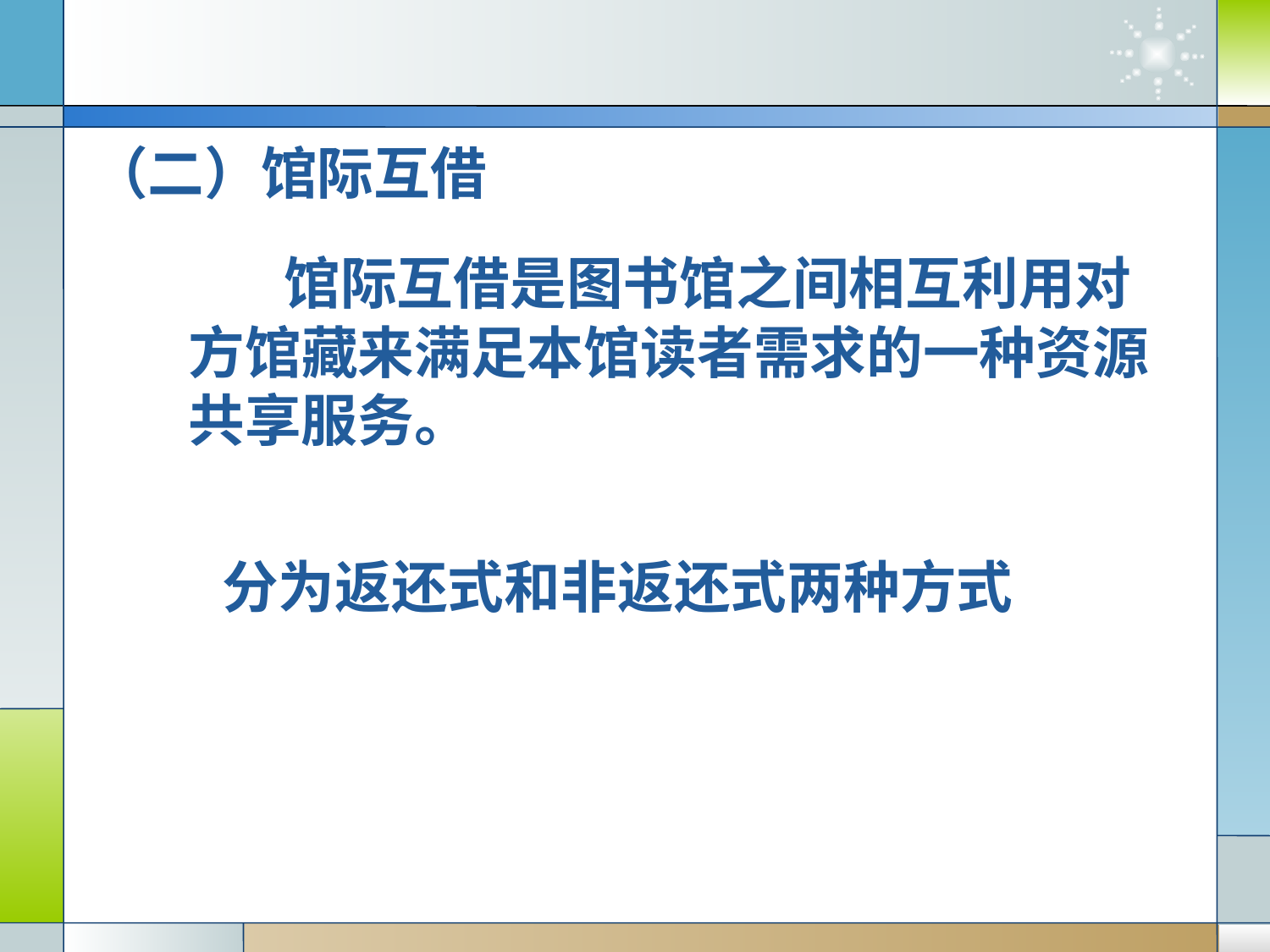

（二）馆际互借
          馆际互借是图书馆之间相互利用对方馆藏来满足本馆读者需求的一种资源共享服务。
       分为返还式和非返还式两种方式